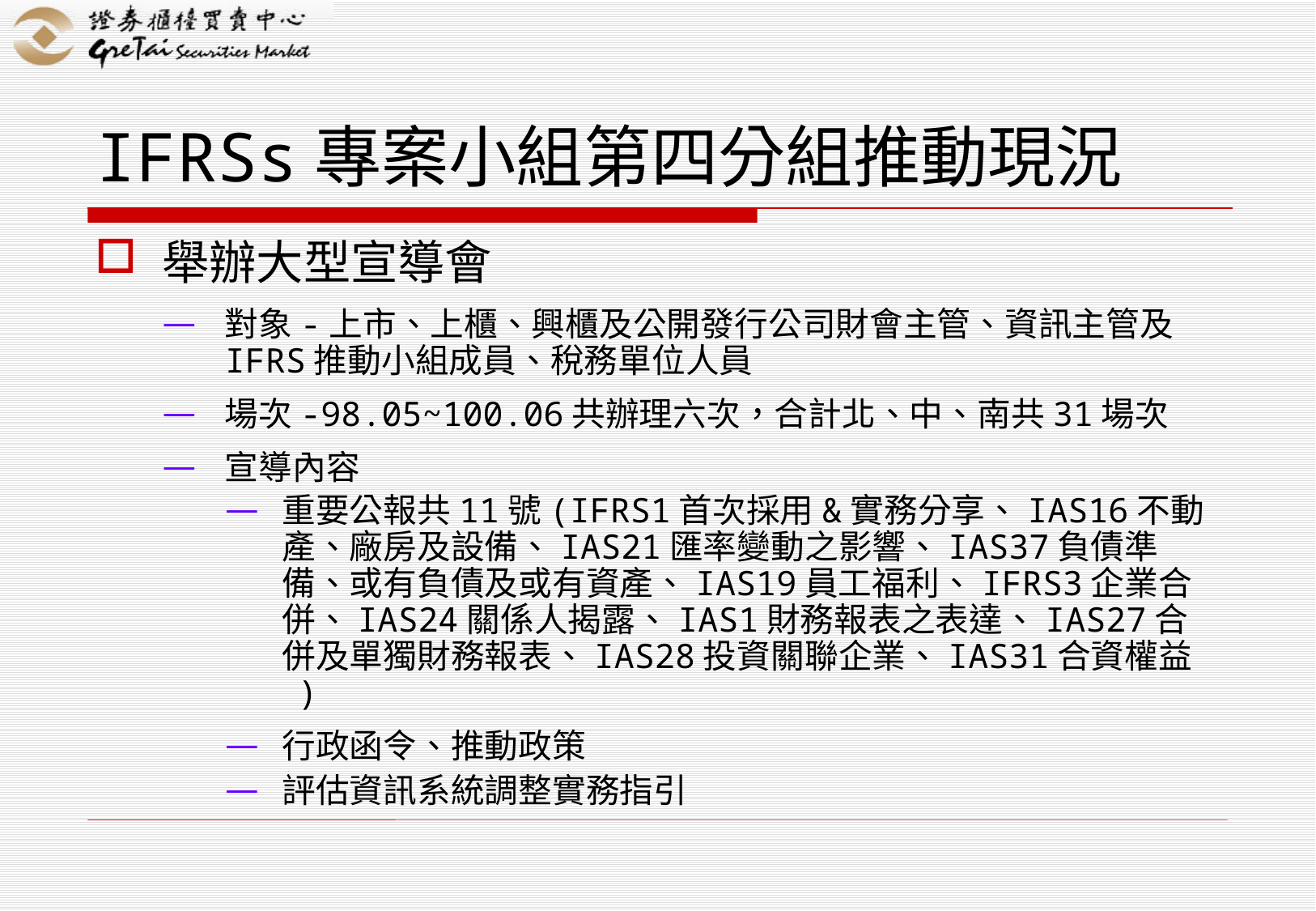

IFRSs專案小組第四分組推動現況
舉辦大型宣導會
對象-上市、上櫃、興櫃及公開發行公司財會主管、資訊主管及IFRS推動小組成員、稅務單位人員
場次-98.05~100.06共辦理六次，合計北、中、南共31場次
宣導內容
重要公報共11號(IFRS1首次採用&實務分享、IAS16不動產、廠房及設備、IAS21匯率變動之影響、IAS37負債準備、或有負債及或有資產、IAS19員工福利、IFRS3企業合併、IAS24關係人揭露、IAS1財務報表之表達、IAS27合併及單獨財務報表、IAS28投資關聯企業、IAS31合資權益 )
行政函令、推動政策
評估資訊系統調整實務指引